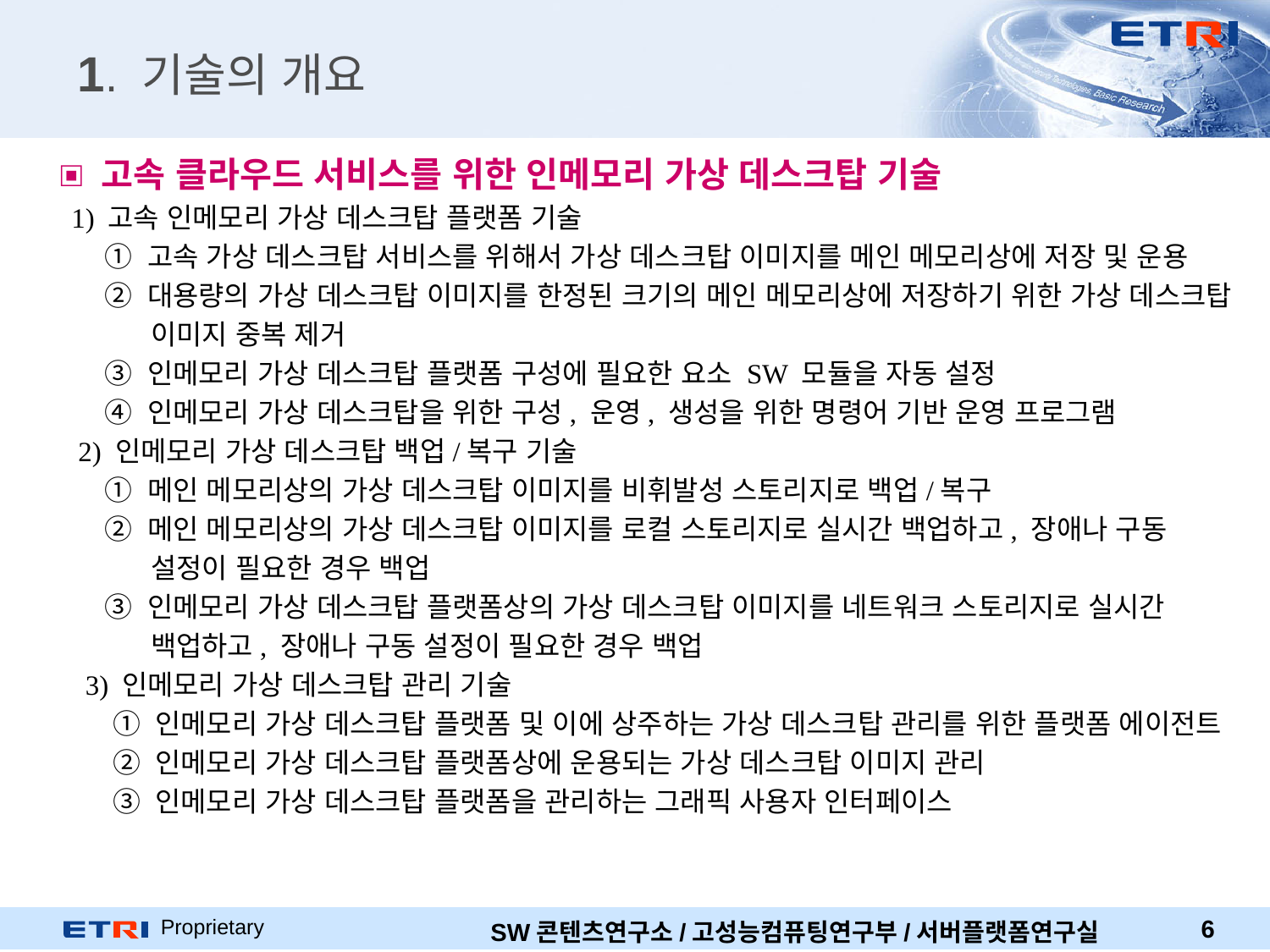

# 1. 기술의 개요
고속 클라우드 서비스를 위한 인메모리 가상 데스크탑 기술
   1) 고속 인메모리 가상 데스크탑 플랫폼 기술
       ① 고속 가상 데스크탑 서비스를 위해서 가상 데스크탑 이미지를 메인 메모리상에 저장 및 운용
       ② 대용량의 가상 데스크탑 이미지를 한정된 크기의 메인 메모리상에 저장하기 위한 가상 데스크탑
            이미지 중복 제거
       ③ 인메모리 가상 데스크탑 플랫폼 구성에 필요한 요소 SW 모듈을 자동 설정
       ④ 인메모리 가상 데스크탑을 위한 구성, 운영, 생성을 위한 명령어 기반 운영 프로그램
    2) 인메모리 가상 데스크탑 백업/복구 기술
       ① 메인 메모리상의 가상 데스크탑 이미지를 비휘발성 스토리지로 백업/복구
       ② 메인 메모리상의 가상 데스크탑 이미지를 로컬 스토리지로 실시간 백업하고, 장애나 구동
            설정이 필요한 경우 백업
       ③ 인메모리 가상 데스크탑 플랫폼상의 가상 데스크탑 이미지를 네트워크 스토리지로 실시간
            백업하고, 장애나 구동 설정이 필요한 경우 백업
     3) 인메모리 가상 데스크탑 관리 기술
        ① 인메모리 가상 데스크탑 플랫폼 및 이에 상주하는 가상 데스크탑 관리를 위한 플랫폼 에이전트
        ② 인메모리 가상 데스크탑 플랫폼상에 운용되는 가상 데스크탑 이미지 관리
        ③ 인메모리 가상 데스크탑 플랫폼을 관리하는 그래픽 사용자 인터페이스
6